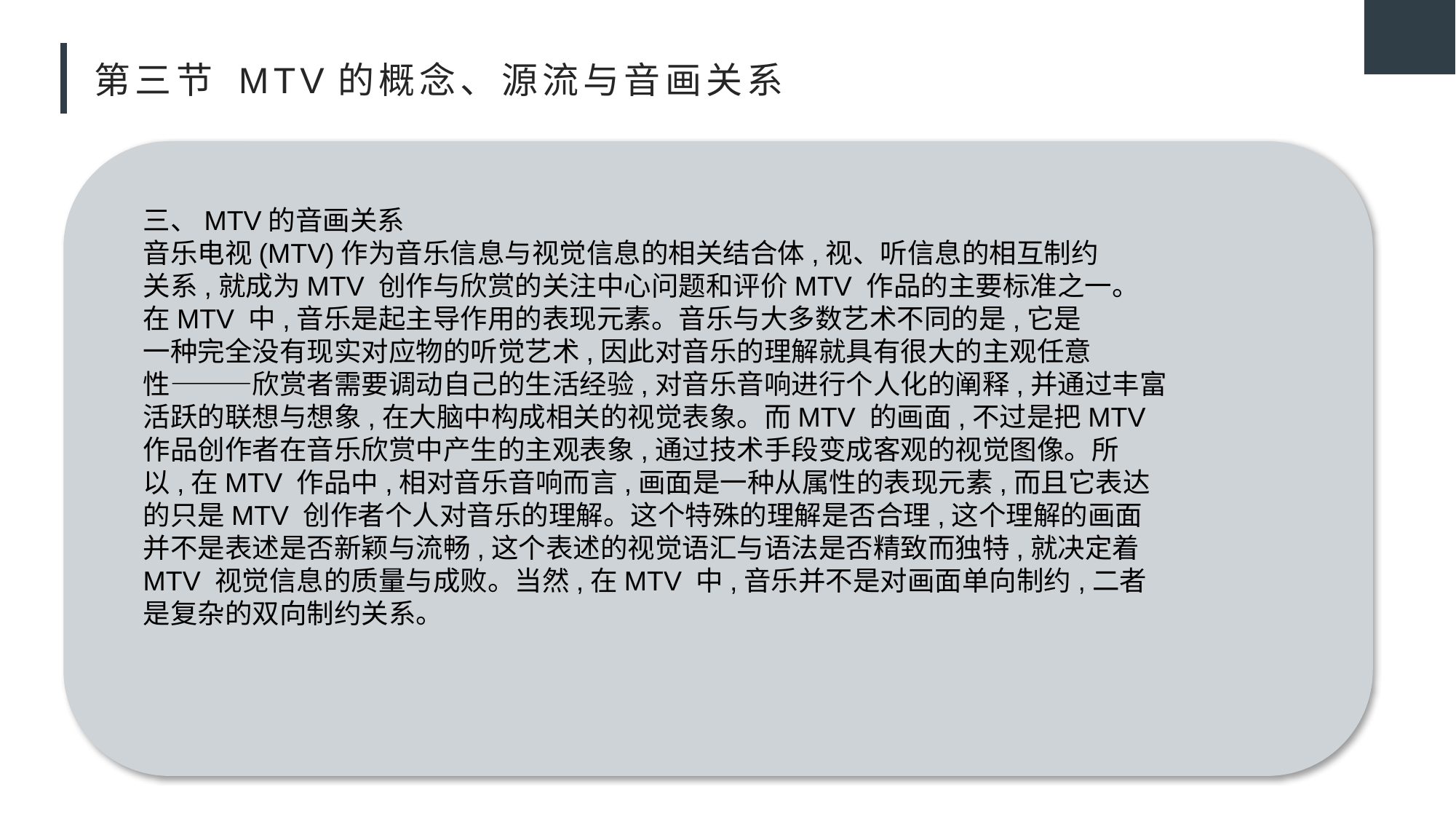

# 第三节 MTV的概念、源流与音画关系

三、MTV的音画关系
音乐电视(MTV)作为音乐信息与视觉信息的相关结合体,视、听信息的相互制约
关系,就成为MTV 创作与欣赏的关注中心问题和评价MTV 作品的主要标准之一。
在MTV 中,音乐是起主导作用的表现元素。音乐与大多数艺术不同的是,它是
一种完全没有现实对应物的听觉艺术,因此对音乐的理解就具有很大的主观任意
性———欣赏者需要调动自己的生活经验,对音乐音响进行个人化的阐释,并通过丰富
活跃的联想与想象,在大脑中构成相关的视觉表象。而MTV 的画面,不过是把MTV
作品创作者在音乐欣赏中产生的主观表象,通过技术手段变成客观的视觉图像。所
以,在MTV 作品中,相对音乐音响而言,画面是一种从属性的表现元素,而且它表达
的只是MTV 创作者个人对音乐的理解。这个特殊的理解是否合理,这个理解的画面
并不是表述是否新颖与流畅,这个表述的视觉语汇与语法是否精致而独特,就决定着
MTV 视觉信息的质量与成败。当然,在MTV 中,音乐并不是对画面单向制约,二者
是复杂的双向制约关系。